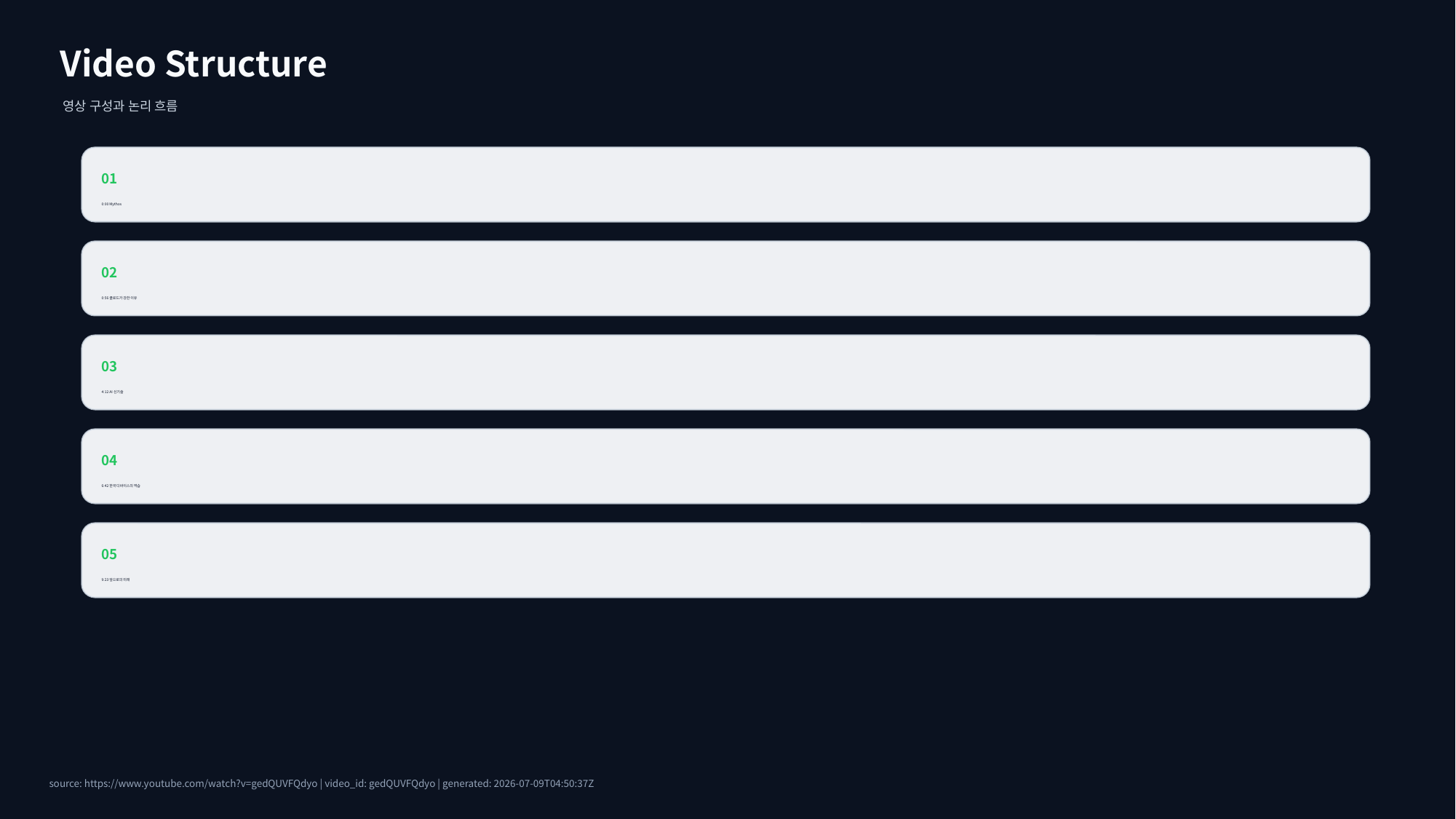

Video Structure
영상 구성과 논리 흐름

01
0:00 Mythos

02
0:56 클로드가 강한 이유

03
4:12 AI 신기술

04
6:42 한국 디바이스의 역습

05
9:23 앞으로의 미래
source: https://www.youtube.com/watch?v=gedQUVFQdyo | video_id: gedQUVFQdyo | generated: 2026-07-09T04:50:37Z